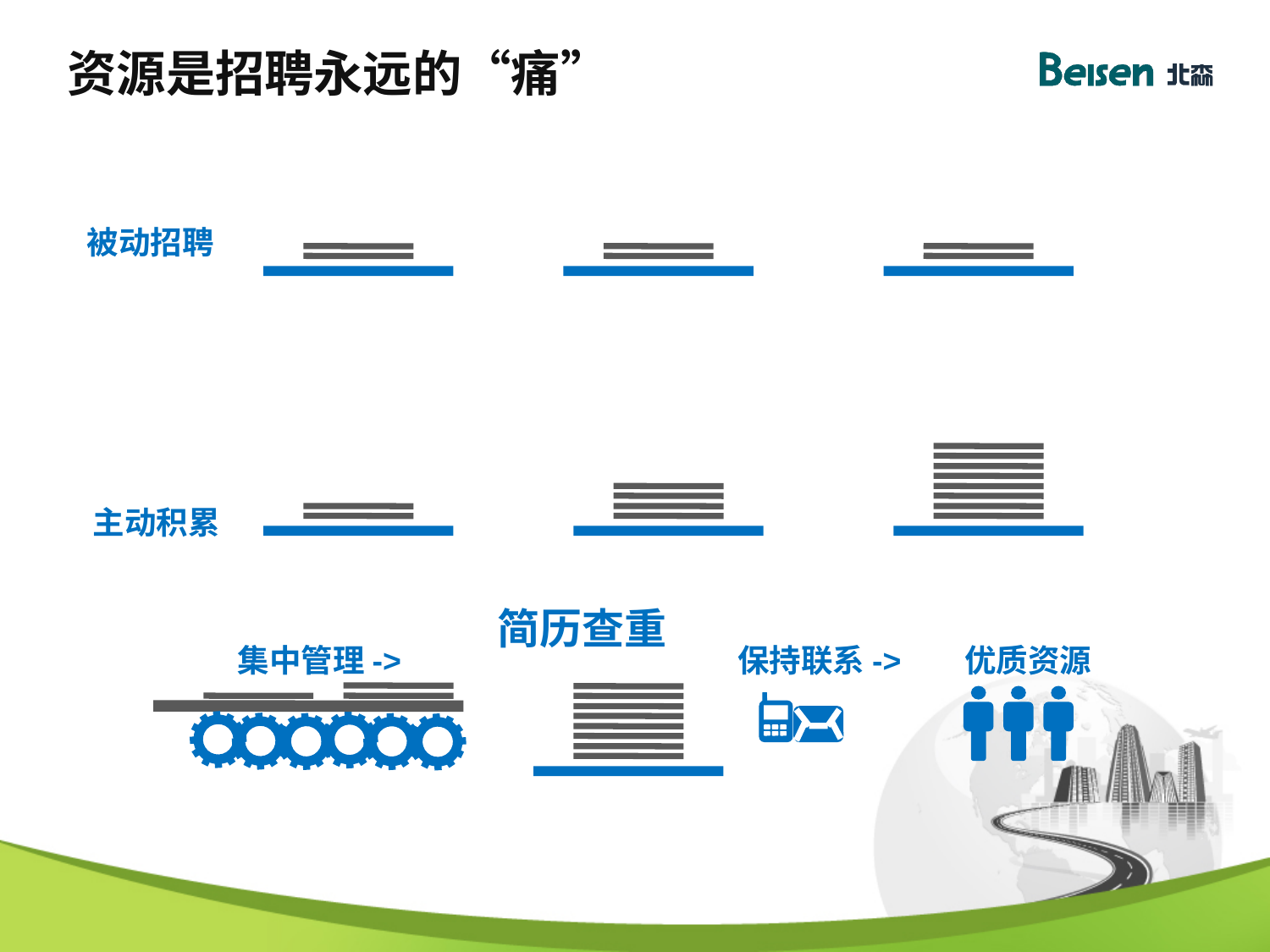

# 资源是招聘永远的“痛”
被动招聘

主动积累

简历查重
集中管理->
保持联系->
优质资源